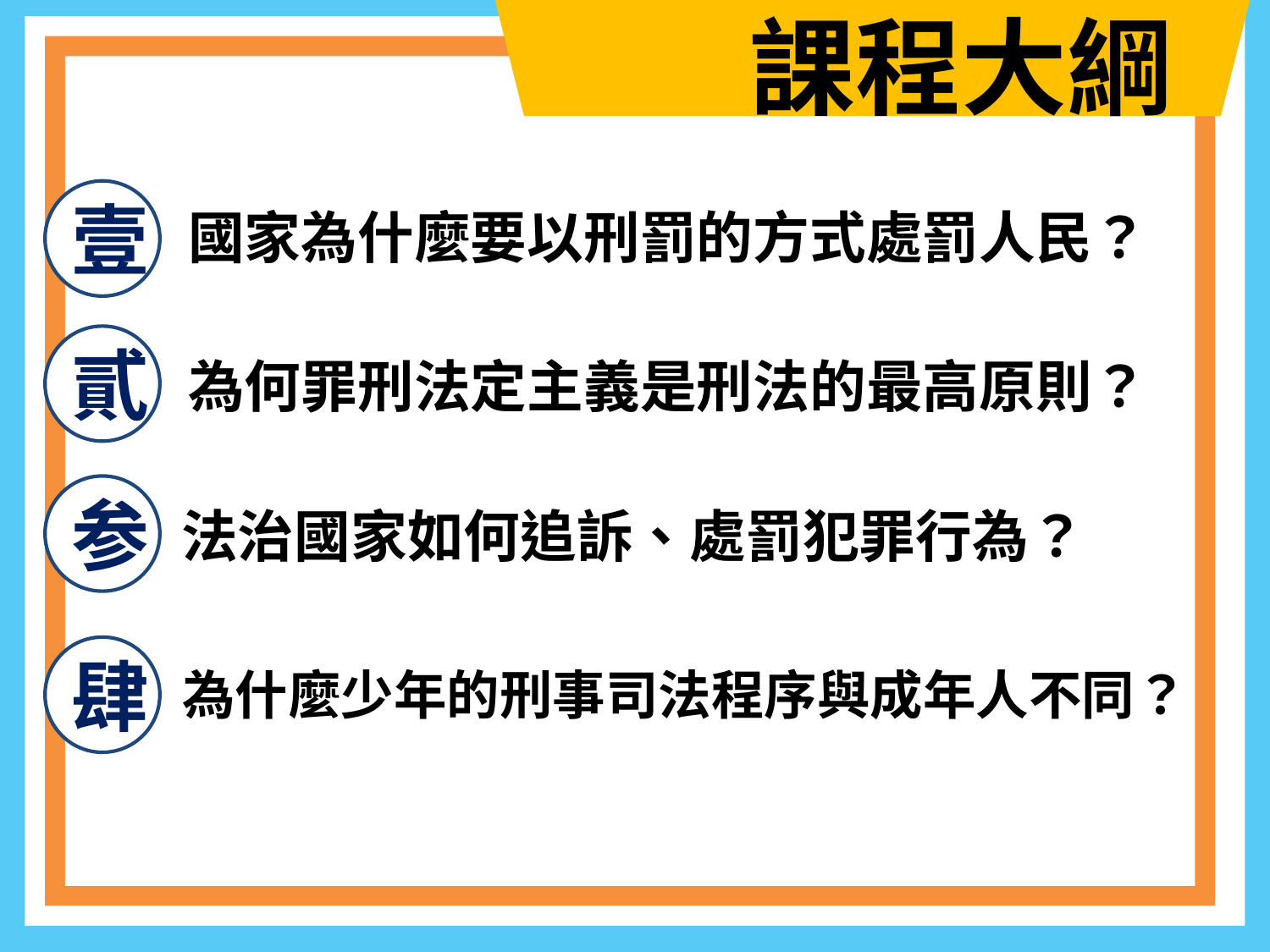

壹
國家為什麼要以刑罰的方式處罰人民？
貳
為何罪刑法定主義是刑法的最高原則？
参
法治國家如何追訴、處罰犯罪行為？
肆
為什麼少年的刑事司法程序與成年人不同？